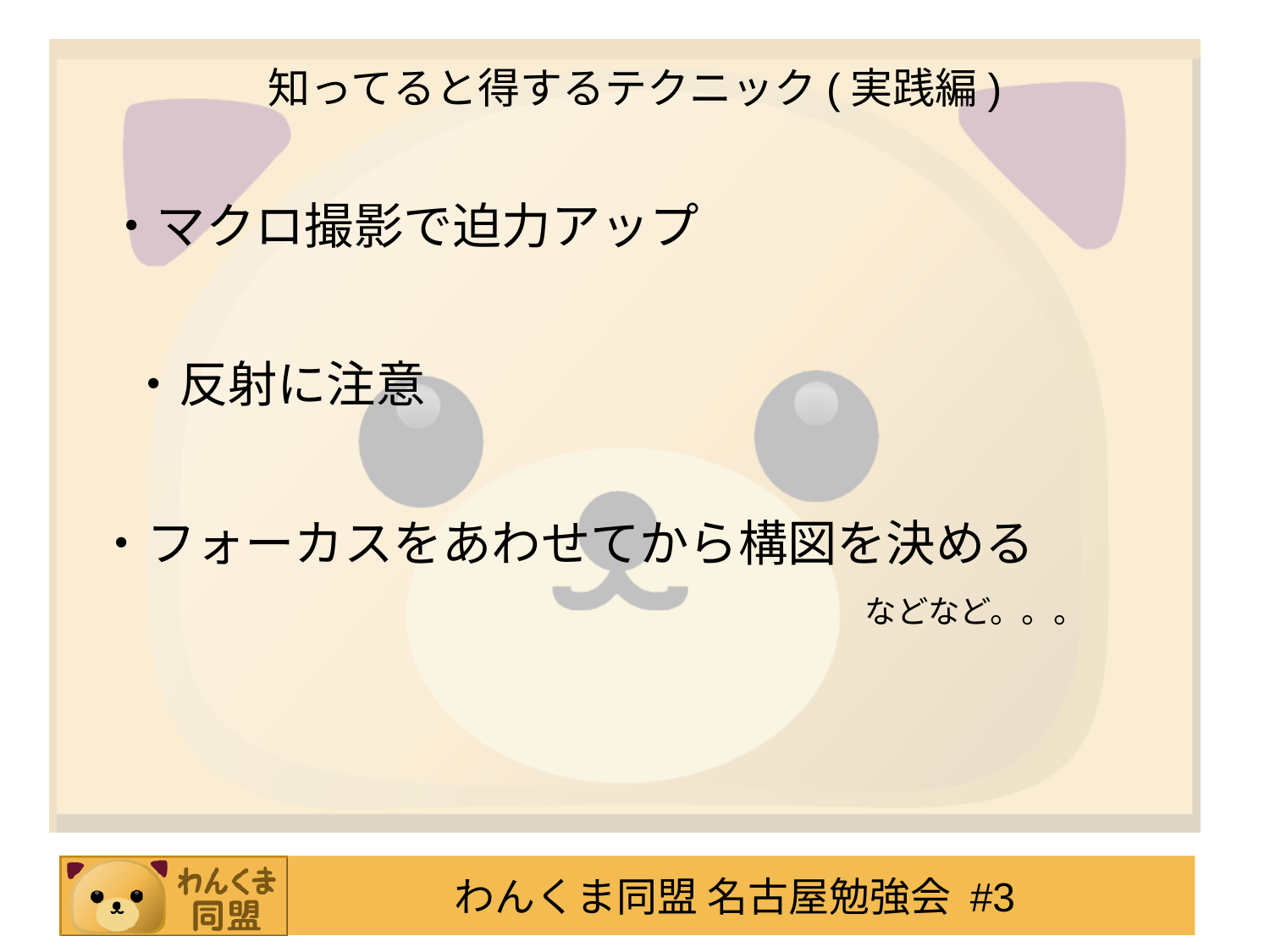

# 知ってると得するテクニック(実践編)
・マクロ撮影で迫力アップ
・反射に注意
・フォーカスをあわせてから構図を決める
などなど。。。